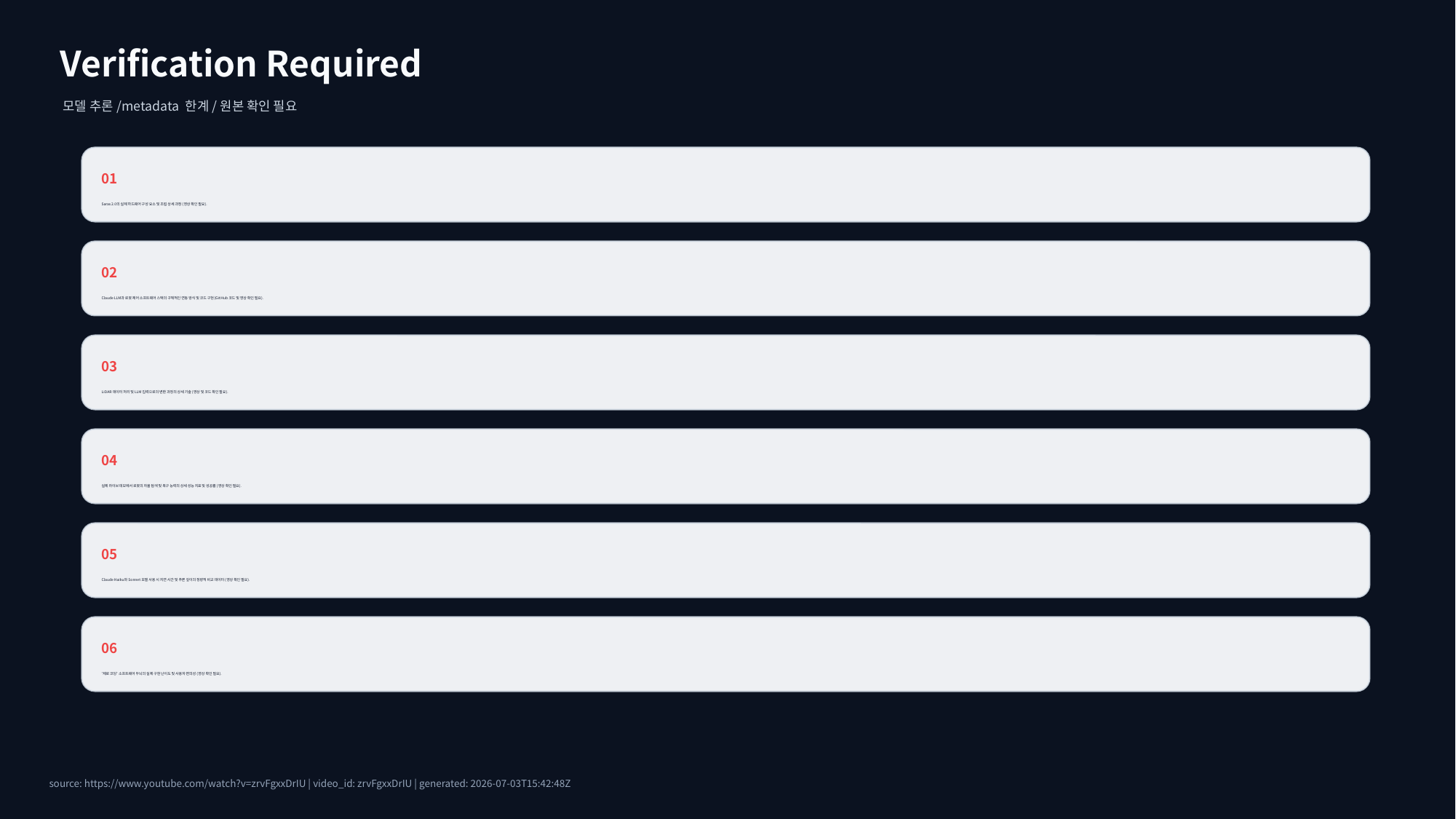

Verification Required
모델 추론/metadata 한계/원본 확인 필요

01
Saras 2.0의 실제 하드웨어 구성 요소 및 조립 상세 과정 (영상 확인 필요).

02
Claude LLM과 로봇 제어 소프트웨어 스택의 구체적인 연동 방식 및 코드 구현 (GitHub 코드 및 영상 확인 필요).

03
LiDAR 데이터 처리 및 LLM 입력으로의 변환 과정의 상세 기술 (영상 및 코드 확인 필요).

04
실제 라이브 데모에서 로봇의 자율 탐색 및 복구 능력의 상세 성능 지표 및 성공률 (영상 확인 필요).

05
Claude Haiku와 Sonnet 모델 사용 시 지연 시간 및 추론 깊이의 정량적 비교 데이터 (영상 확인 필요).

06
'제로 코딩' 소프트웨어 두뇌의 실제 구현 난이도 및 사용자 편의성 (영상 확인 필요).
source: https://www.youtube.com/watch?v=zrvFgxxDrIU | video_id: zrvFgxxDrIU | generated: 2026-07-03T15:42:48Z